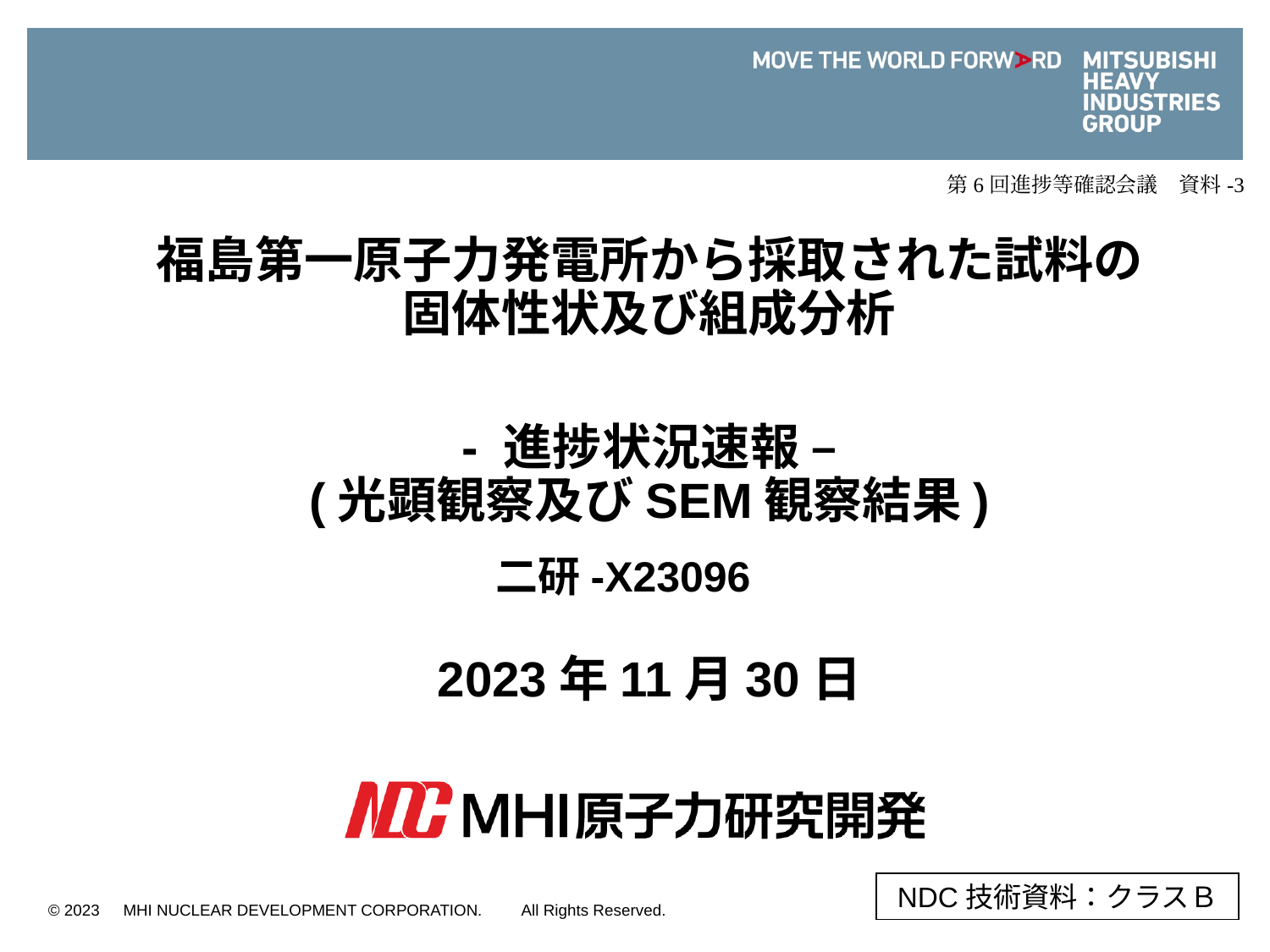

第6回進捗等確認会議　資料-3

# 福島第一原子力発電所から採取された試料の固体性状及び組成分析 - 進捗状況速報 – (光顕観察及びSEM観察結果) 二研-X23096　 2023年11月30日
NDC技術資料：クラスＢ